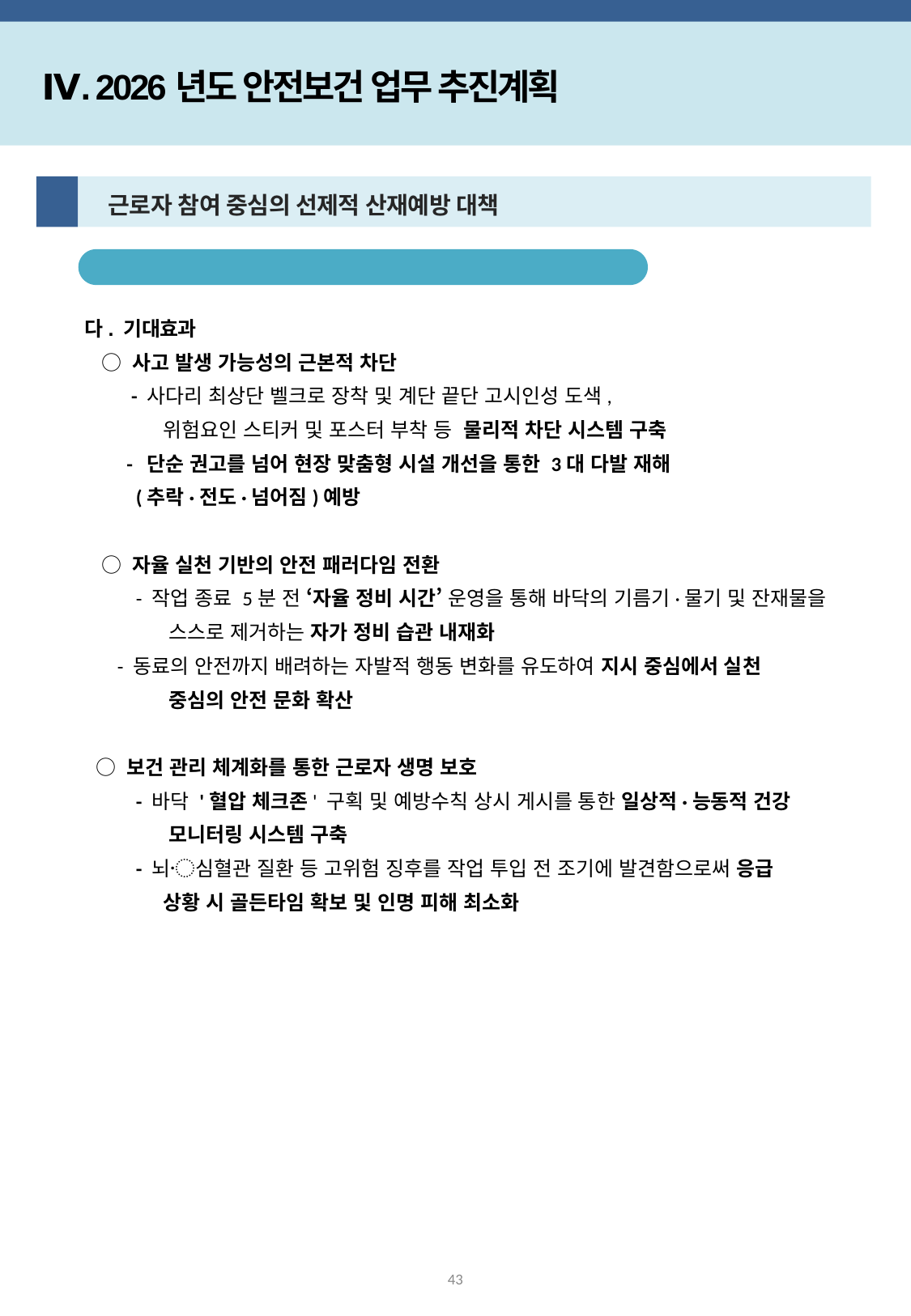

Ⅳ. 2026년도 안전보건 업무 추진계획
4
  근로자 참여 중심의 선제적 산재예방 대책
테마별 안전문화 캠페인

다. 기대효과
   ○ 사고 발생 가능성의 근본적 차단
          - 사다리 최상단 벨크로 장착 및 계단 끝단 고시인성 도색,
             위험요인 스티커 및 포스터 부착 등  물리적 차단 시스템 구축
         -  단순 권고를 넘어 현장 맞춤형 시설 개선을 통한 3대 다발 재해
           (추락·전도·넘어짐)예방

   ○ 자율 실천 기반의 안전 패러다임 전환
           - 작업 종료 5분 전 ‘자율 정비 시간’ 운영을 통해 바닥의 기름기·물기 및 잔재물을
              스스로 제거하는 자가 정비 습관 내재화
       - 동료의 안전까지 배려하는 자발적 행동 변화를 유도하여 지시 중심에서 실천
              중심의 안전 문화 확산

  ○ 보건 관리 체계화를 통한 근로자 생명 보호
           - 바닥 '혈압 체크존' 구획 및 예방수칙 상시 게시를 통한 일상적·능동적 건강
              모니터링 시스템 구축
           - 뇌〮심혈관 질환 등 고위험 징후를 작업 투입 전 조기에 발견함으로써 응급
             상황 시 골든타임 확보 및 인명 피해 최소화
43